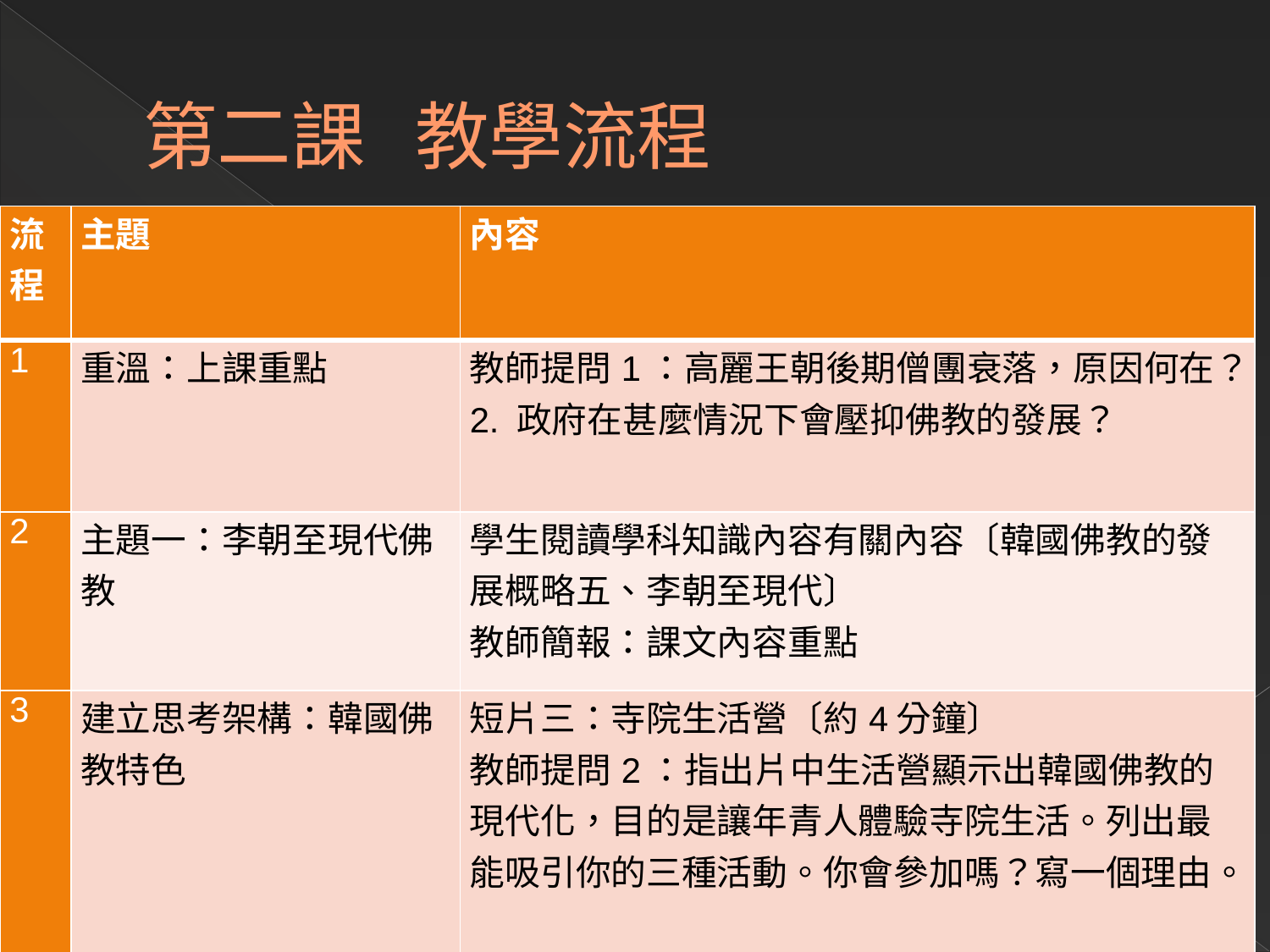

# 第二課   教學流程
| 流程 | 主題 | 內容 |
| --- | --- | --- |
| 1 | 重溫：上課重點 | 教師提問1：高麗王朝後期僧團衰落，原因何在？2. 政府在甚麼情況下會壓抑佛教的發展？ |
| 2 | 主題一：李朝至現代佛教 | 學生閱讀學科知識內容有關內容〔韓國佛教的發展概略五、李朝至現代〕 教師簡報：課文內容重點 |
| 3 | 建立思考架構：韓國佛教特色 | 短片三：寺院生活營〔約4分鐘〕 教師提問2：指出片中生活營顯示出韓國佛教的現代化，目的是讓年青人體驗寺院生活。列出最能吸引你的三種活動。你會參加嗎？寫一個理由。 |